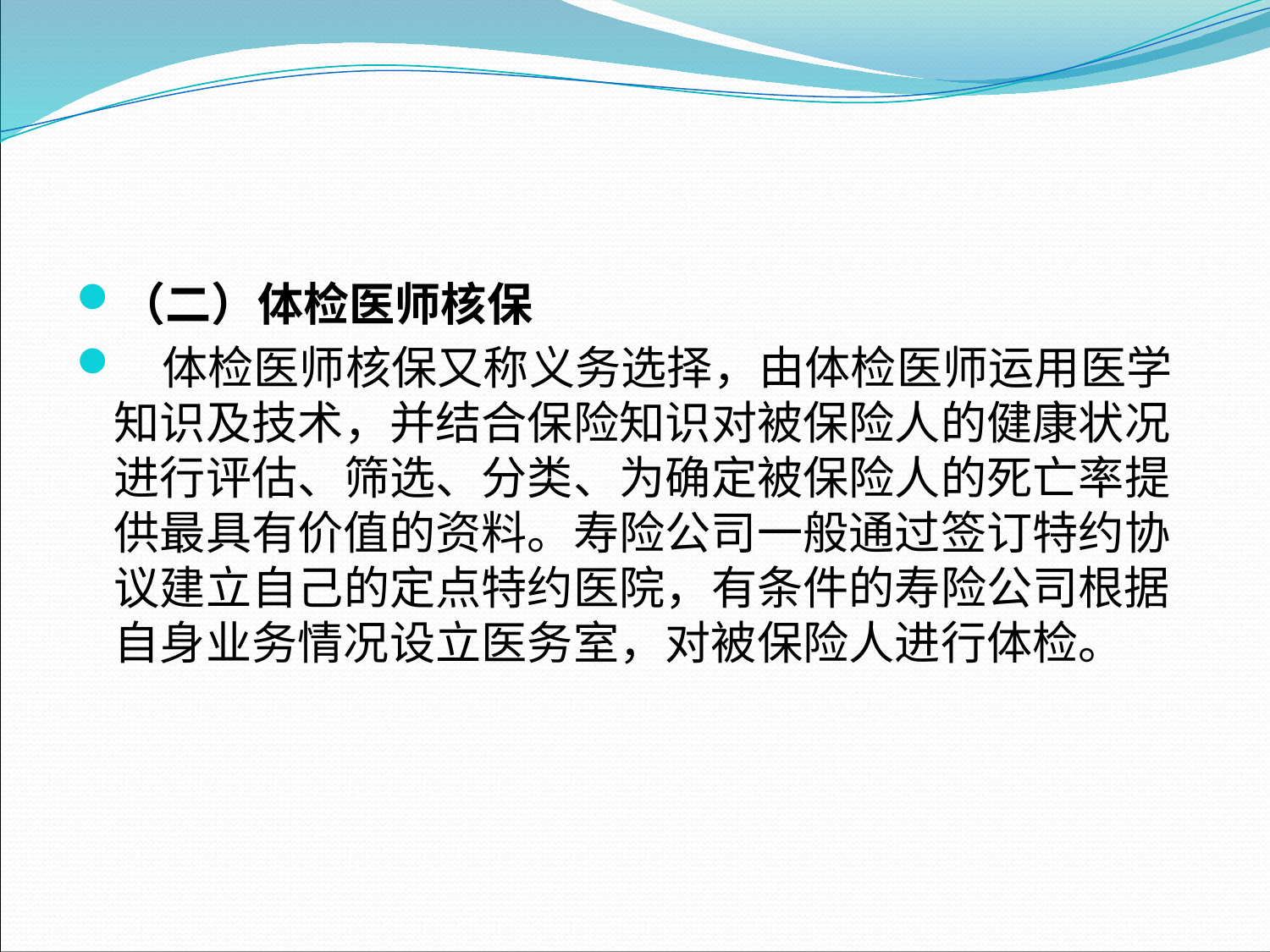

#
（二）体检医师核保
   体检医师核保又称义务选择，由体检医师运用医学知识及技术，并结合保险知识对被保险人的健康状况进行评估、筛选、分类、为确定被保险人的死亡率提供最具有价值的资料。寿险公司一般通过签订特约协议建立自己的定点特约医院，有条件的寿险公司根据自身业务情况设立医务室，对被保险人进行体检。